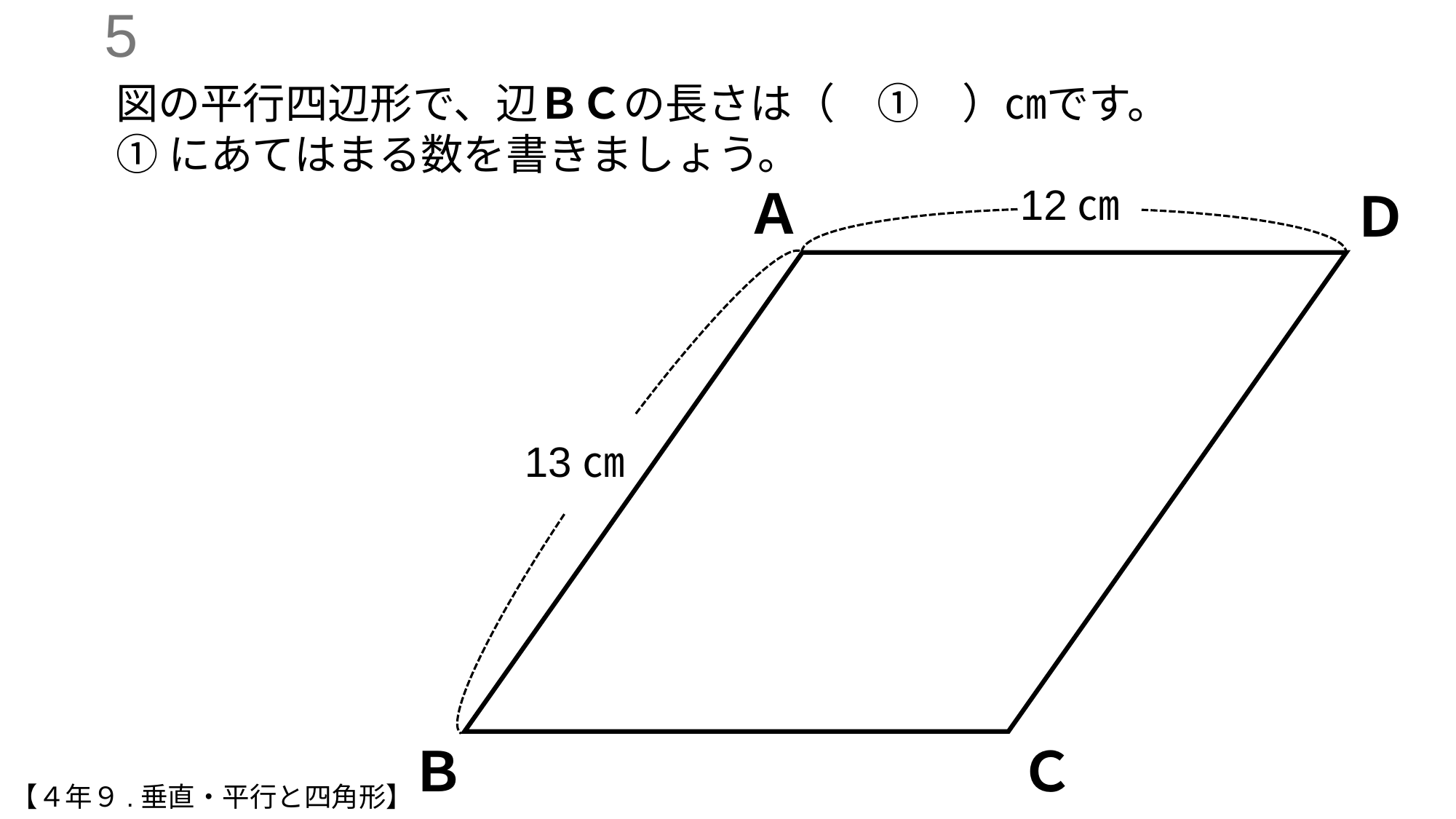

5
図の平行四辺形で、辺ＢＣの長さは（　①　）㎝です。
①にあてはまる数を書きましょう。
12㎝
Ａ
Ｄ

13㎝

Ｂ
Ｃ
【４年９.垂直・平行と四角形】